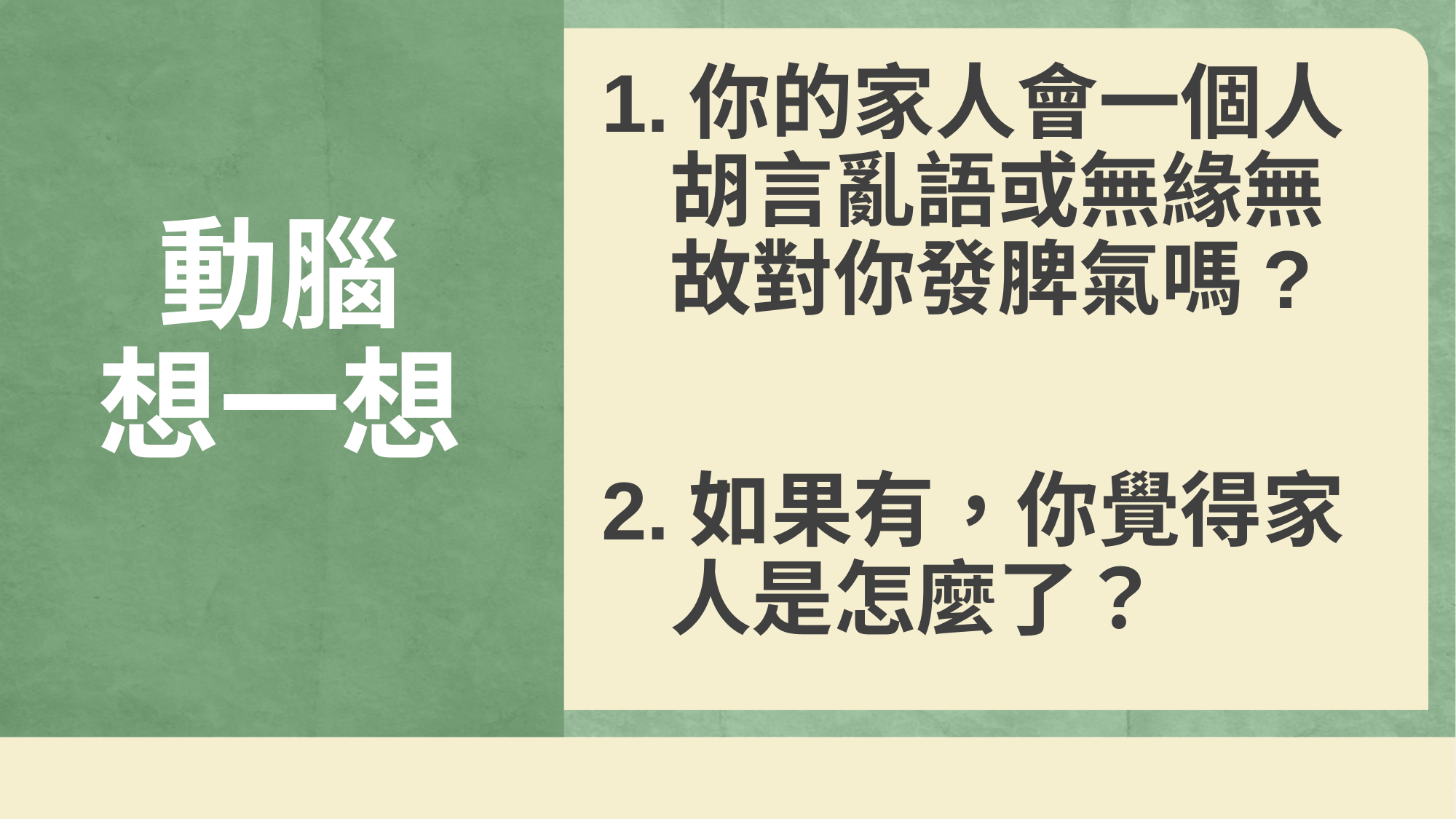

1.你的家人會一個人胡言亂語或無緣無故對你發脾氣嗎?

2.如果有，你覺得家人是怎麼了？
# 動腦 想一想